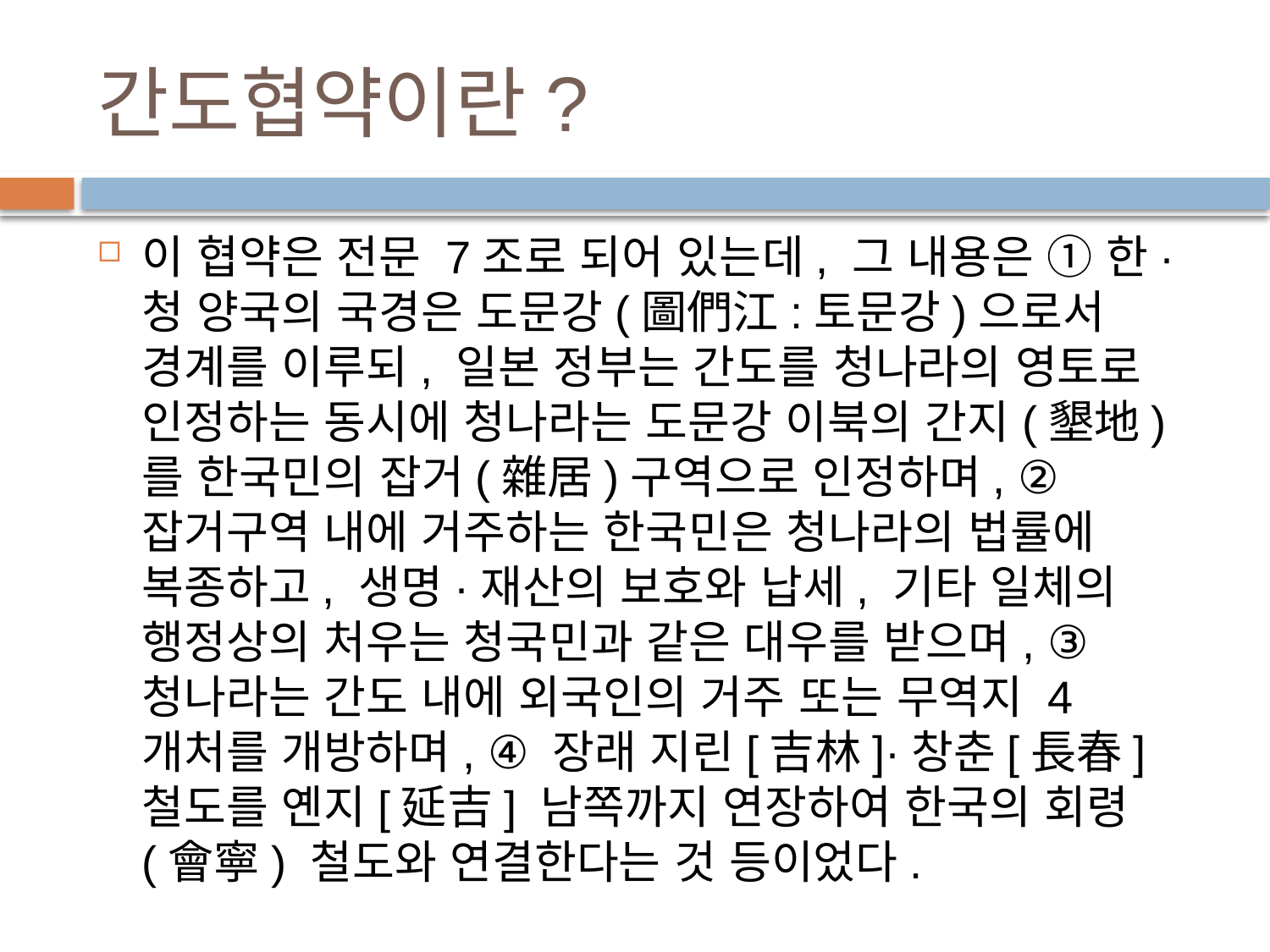

# 간도협약이란?
이 협약은 전문 7조로 되어 있는데, 그 내용은 ① 한·청 양국의 국경은 도문강(圖們江:토문강)으로서 경계를 이루되, 일본 정부는 간도를 청나라의 영토로 인정하는 동시에 청나라는 도문강 이북의 간지(墾地)를 한국민의 잡거(雜居)구역으로 인정하며, ② 잡거구역 내에 거주하는 한국민은 청나라의 법률에 복종하고, 생명·재산의 보호와 납세, 기타 일체의 행정상의 처우는 청국민과 같은 대우를 받으며, ③ 청나라는 간도 내에 외국인의 거주 또는 무역지 4개처를 개방하며, ④ 장래 지린[吉林]·창춘[長春] 철도를 옌지[延吉] 남쪽까지 연장하여 한국의 회령(會寧) 철도와 연결한다는 것 등이었다.